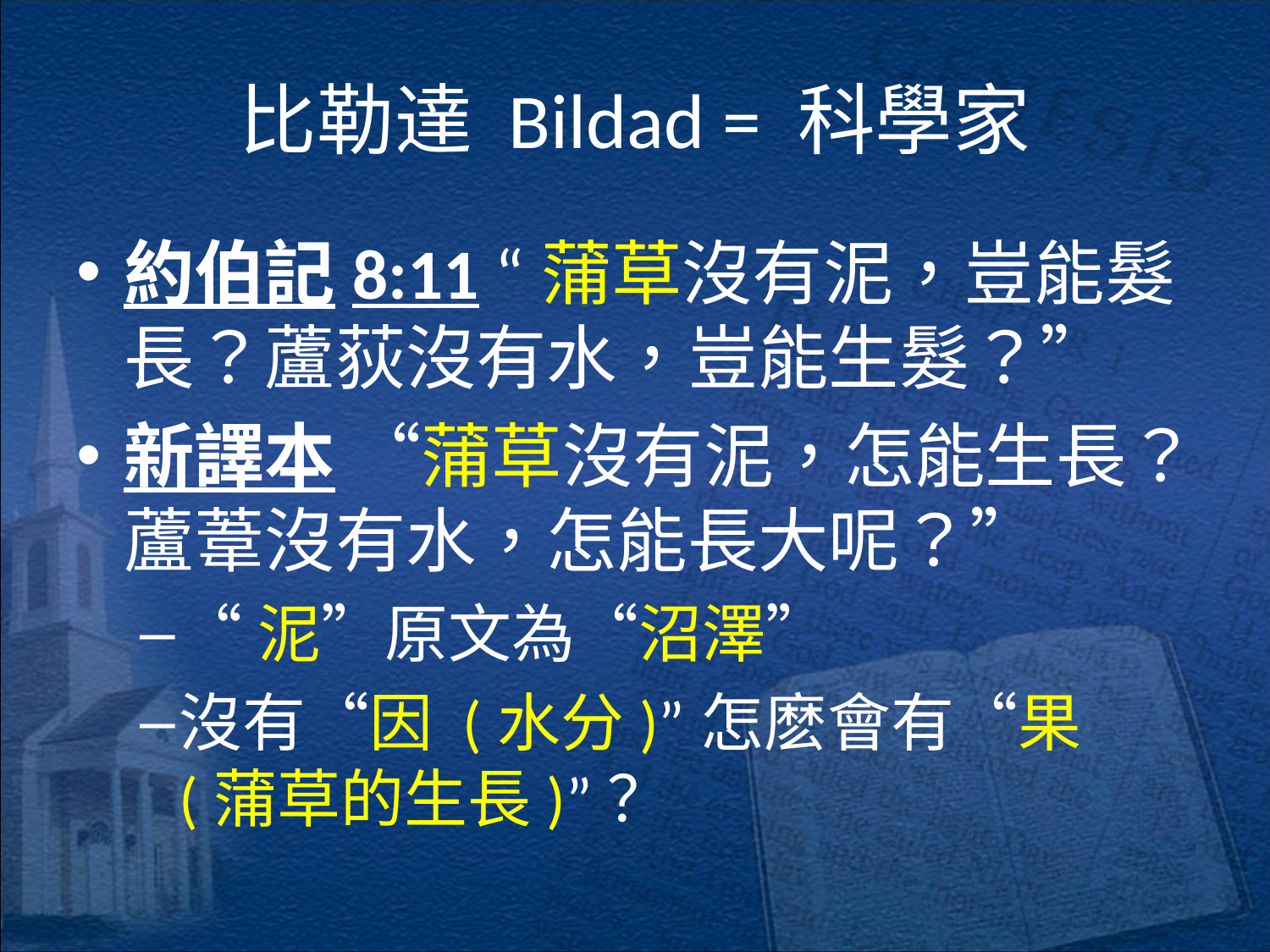

# 比勒達 Bildad = 科學家
約伯記8:11 “蒲草沒有泥，豈能髮長？蘆荻沒有水，豈能生髮？”
新譯本 “蒲草沒有泥，怎能生長？蘆葦沒有水，怎能長大呢？”
“泥”原文為“沼澤”
沒有“因 (水分)”怎麽會有“果(蒲草的生長)”？